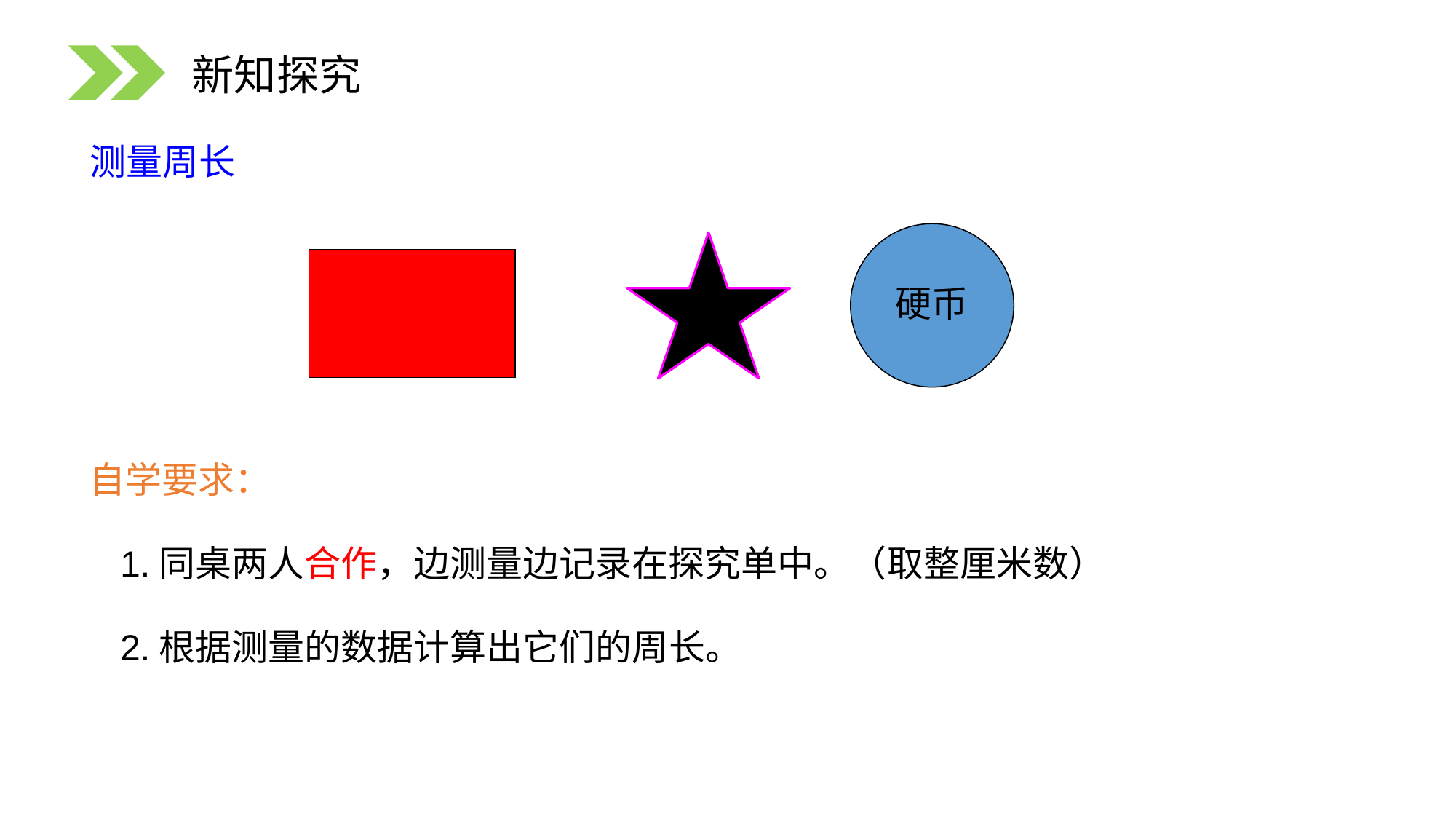

新知探究
测量周长

硬币
自学要求：
   1.同桌两人合作，边测量边记录在探究单中。（取整厘米数）
   2.根据测量的数据计算出它们的周长。